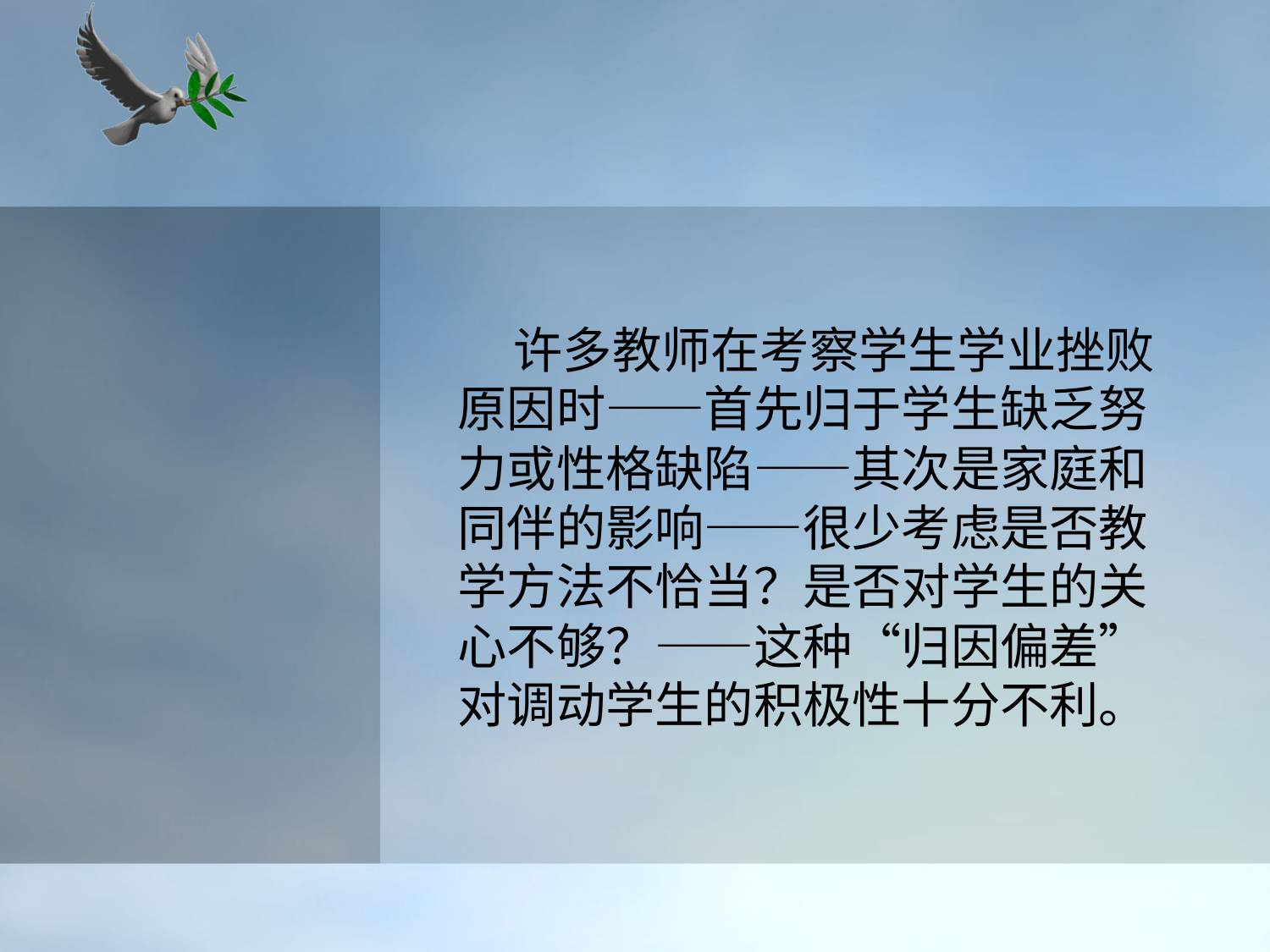

# 许多教师在考察学生学业挫败原因时——首先归于学生缺乏努力或性格缺陷——其次是家庭和同伴的影响——很少考虑是否教学方法不恰当？是否对学生的关心不够？——这种“归因偏差”对调动学生的积极性十分不利。